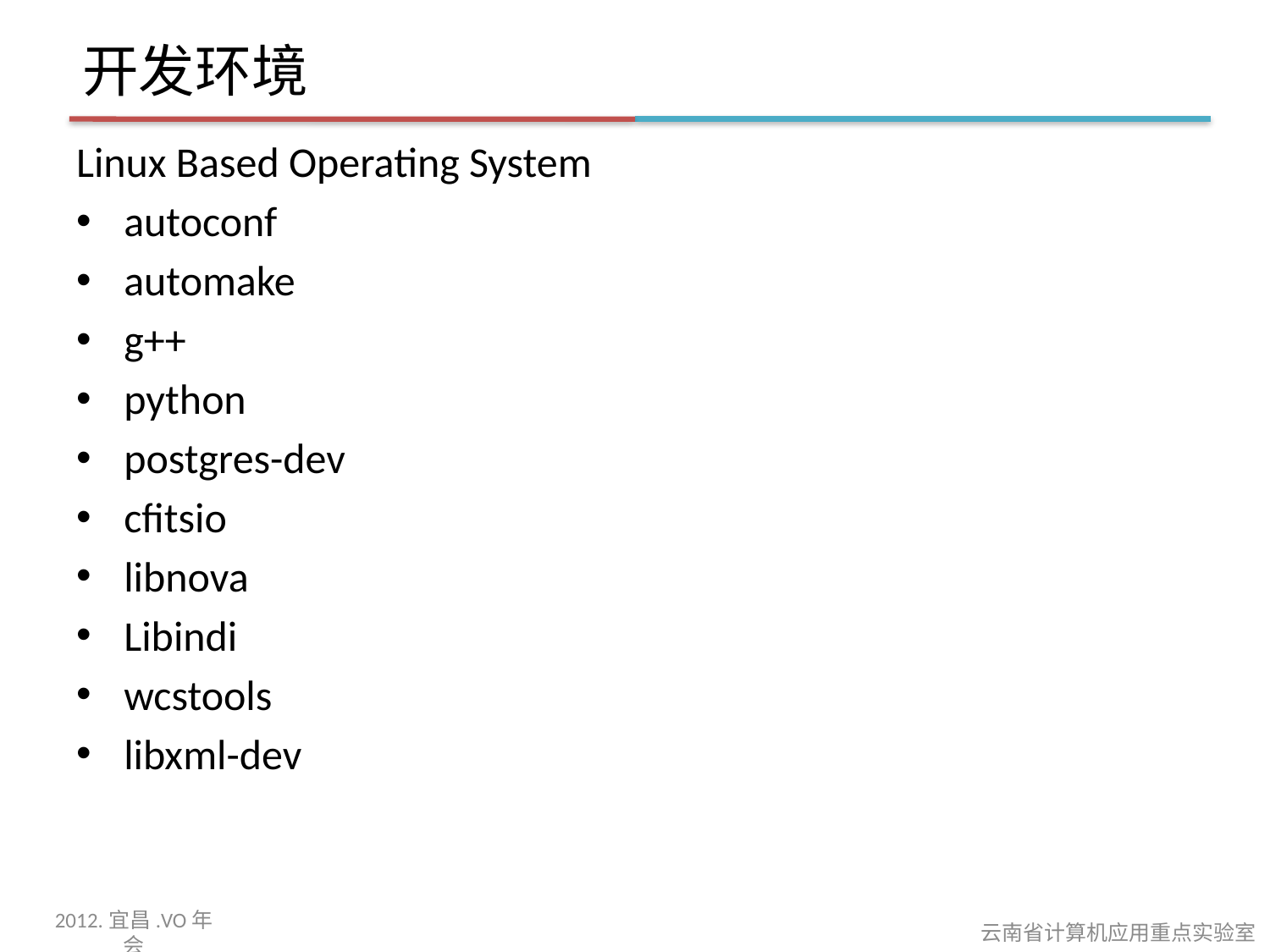

# 开发环境
Linux Based Operating System
autoconf
automake
g++
python
postgres-dev
cfitsio
libnova
Libindi
wcstools
libxml-dev